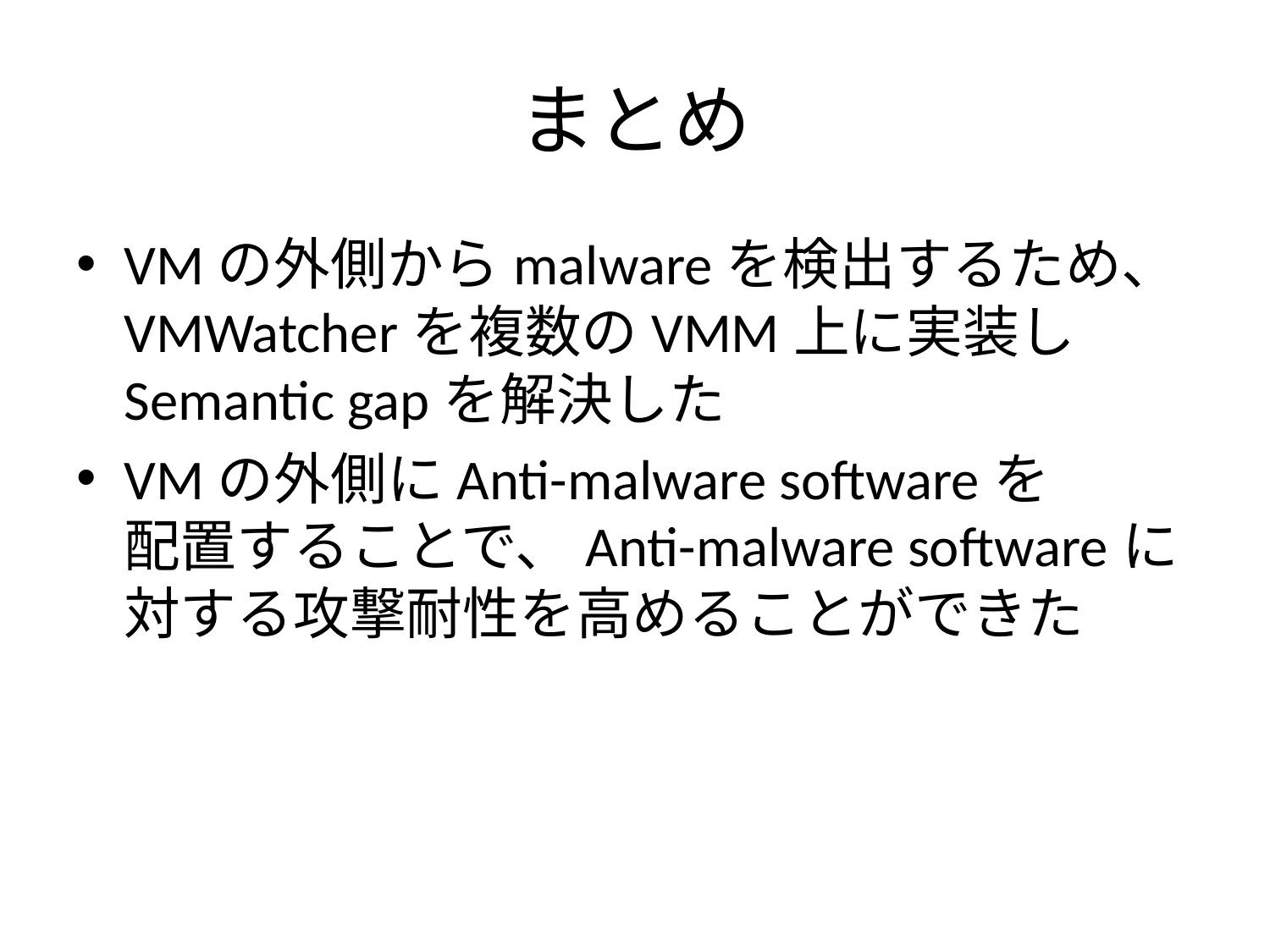

# まとめ
VMの外側からmalwareを検出するため、VMWatcherを複数のVMM上に実装しSemantic gapを解決した
VMの外側にAnti-malware softwareを
配置することで、Anti-malware softwareに
対する攻撃耐性を高めることができた